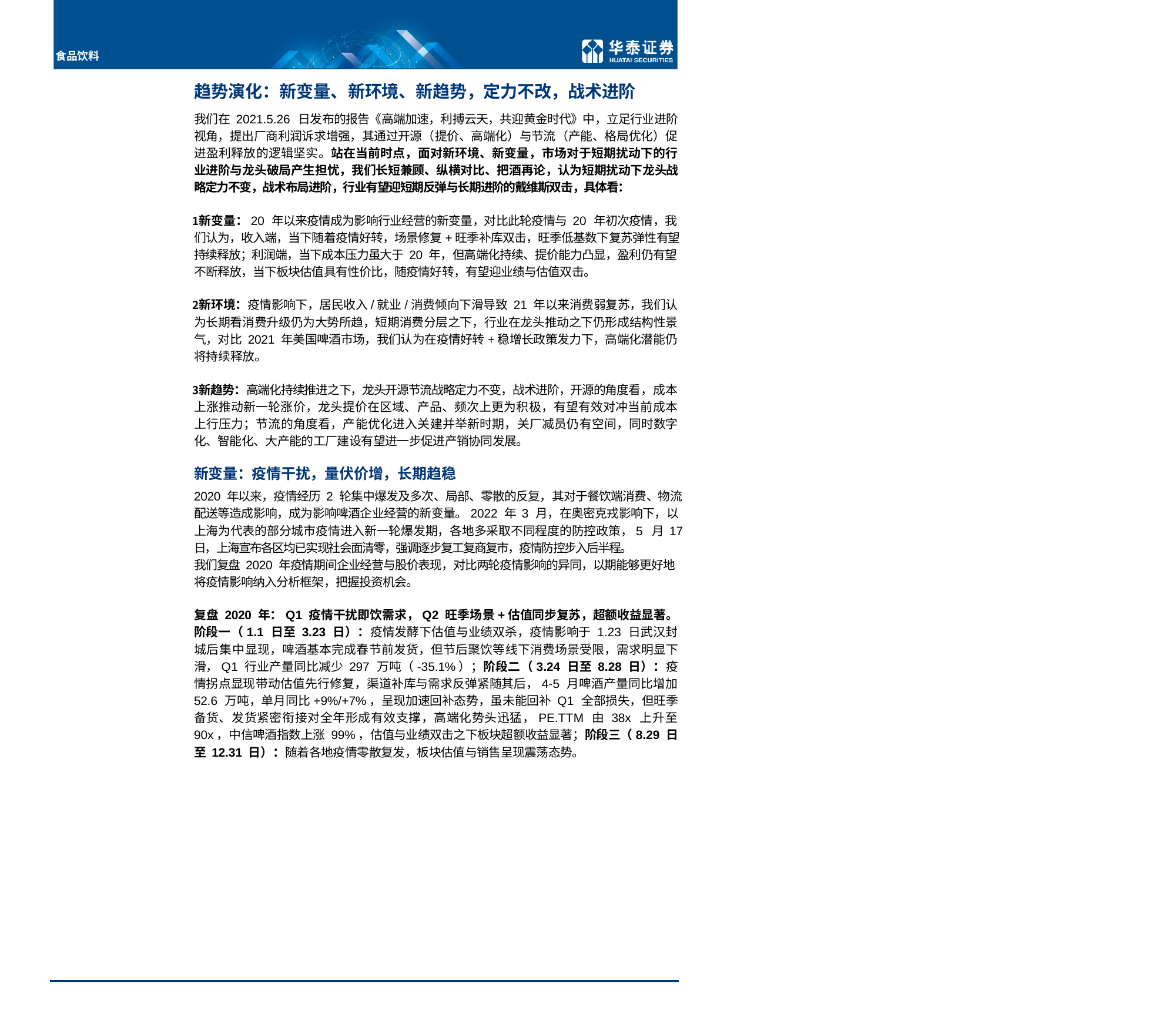

食品饮料
趋势演化：新变量、新环境、新趋势，定力不改，战术进阶
我们在 2021.5.26 日发布的报告《高端加速，利搏云天，共迎黄金时代》中，立足行业进阶视角，提出厂商利润诉求增强，其通过开源（提价、高端化）与节流（产能、格局优化）促进盈利释放的逻辑坚实。站在当前时点，面对新环境、新变量，市场对于短期扰动下的行业进阶与龙头破局产生担忧，我们长短兼顾、纵横对比、把酒再论，认为短期扰动下龙头战略定力不变，战术布局进阶，行业有望迎短期反弹与长期进阶的戴维斯双击，具体看：

新变量：20 年以来疫情成为影响行业经营的新变量，对比此轮疫情与 20 年初次疫情，我们认为，收入端，当下随着疫情好转，场景修复+旺季补库双击，旺季低基数下复苏弹性有望持续释放；利润端，当下成本压力虽大于 20 年，但高端化持续、提价能力凸显，盈利仍有望不断释放，当下板块估值具有性价比，随疫情好转，有望迎业绩与估值双击。

新环境：疫情影响下，居民收入/就业/消费倾向下滑导致 21 年以来消费弱复苏，我们认为长期看消费升级仍为大势所趋，短期消费分层之下，行业在龙头推动之下仍形成结构性景气，对比 2021 年美国啤酒市场，我们认为在疫情好转+稳增长政策发力下，高端化潜能仍将持续释放。

新趋势：高端化持续推进之下，龙头开源节流战略定力不变，战术进阶，开源的角度看，成本上涨推动新一轮涨价，龙头提价在区域、产品、频次上更为积极，有望有效对冲当前成本上行压力；节流的角度看，产能优化进入关建并举新时期，关厂减员仍有空间，同时数字化、智能化、大产能的工厂建设有望进一步促进产销协同发展。

新变量：疫情干扰，量伏价增，长期趋稳
2020 年以来，疫情经历 2 轮集中爆发及多次、局部、零散的反复，其对于餐饮端消费、物流配送等造成影响，成为影响啤酒企业经营的新变量。2022 年 3 月，在奥密克戎影响下，以上海为代表的部分城市疫情进入新一轮爆发期，各地多采取不同程度的防控政策，5 月 17 日，上海宣布各区均已实现社会面清零，强调逐步复工复商复市，疫情防控步入后半程。
我们复盘 2020 年疫情期间企业经营与股价表现，对比两轮疫情影响的异同，以期能够更好地将疫情影响纳入分析框架，把握投资机会。

复盘 2020 年：Q1 疫情干扰即饮需求，Q2 旺季场景+估值同步复苏，超额收益显著。阶段一（1.1 日至 3.23 日）：疫情发酵下估值与业绩双杀，疫情影响于 1.23 日武汉封城后集中显现，啤酒基本完成春节前发货，但节后聚饮等线下消费场景受限，需求明显下滑，Q1 行业产量同比减少 297 万吨（-35.1%）；阶段二（3.24 日至 8.28 日）：疫情拐点显现带动估值先行修复，渠道补库与需求反弹紧随其后，4-5 月啤酒产量同比增加 52.6 万吨，单月同比+9%/+7%，呈现加速回补态势，虽未能回补 Q1 全部损失，但旺季备货、发货紧密衔接对全年形成有效支撑，高端化势头迅猛，PE.TTM 由 38x 上升至 90x，中信啤酒指数上涨 99%，估值与业绩双击之下板块超额收益显著；阶段三（8.29 日至 12.31 日）：随着各地疫情零散复发，板块估值与销售呈现震荡态势。